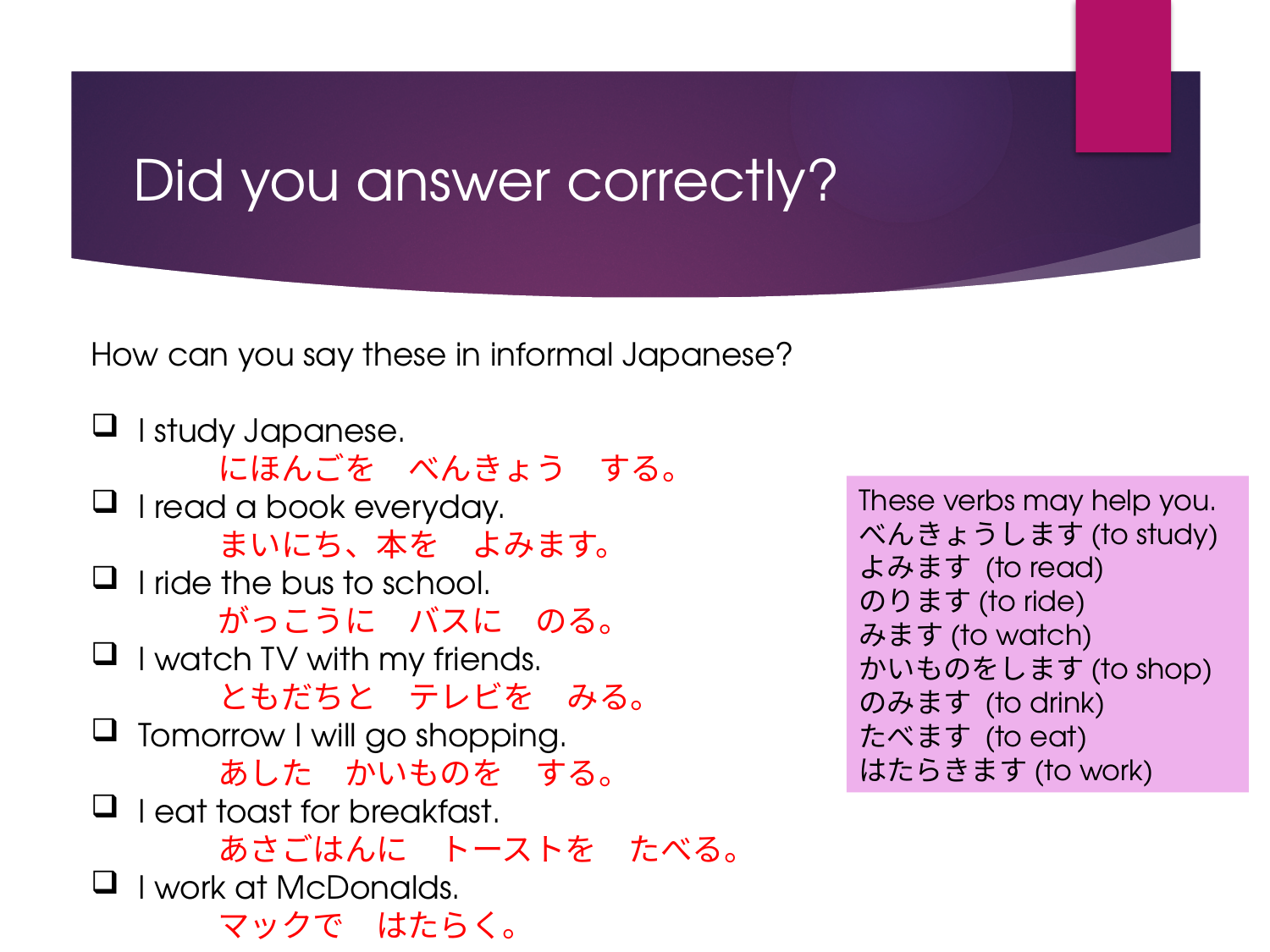

# Did you answer correctly?
How can you say these in informal Japanese?

I study Japanese.
	にほんごを　べんきょう　する。
I read a book everyday.
	まいにち、本を　よみます。
I ride the bus to school.
	がっこうに　バスに　のる。
I watch TV with my friends.
	ともだちと　テレビを　みる。
Tomorrow I will go shopping.
	あした　かいものを　する。
I eat toast for breakfast.
	あさごはんに　トーストを　たべる。
I work at McDonalds.
	マックで　はたらく。

These verbs may help you.
べんきょうします(to study)
よみます (to read)
のります(to ride)
みます(to watch)
かいものをします(to shop)
のみます (to drink)
たべます (to eat)
はたらきます(to work)